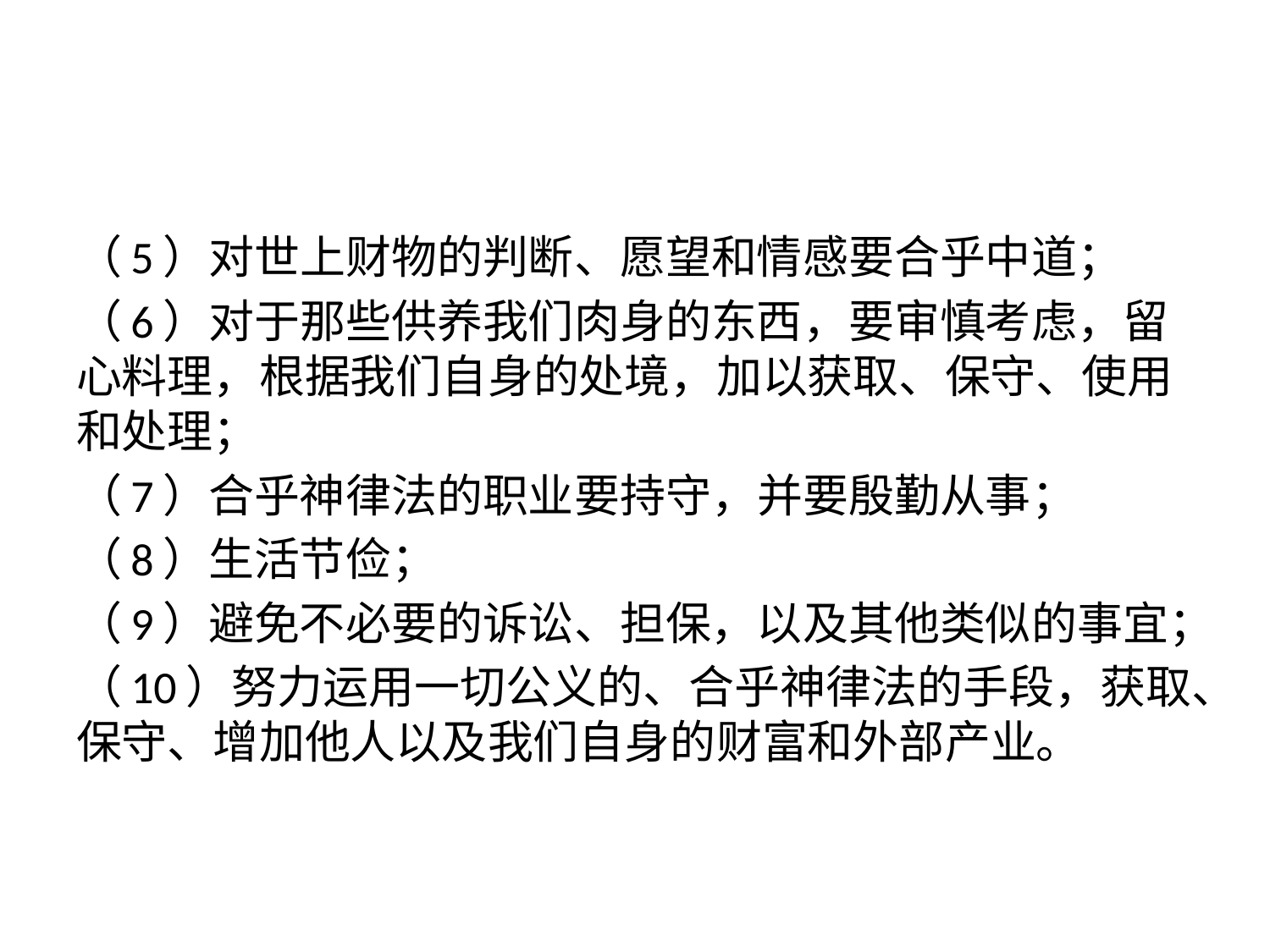

#
（5）对世上财物的判断、愿望和情感要合乎中道；
（6）对于那些供养我们肉身的东西，要审慎考虑，留心料理，根据我们自身的处境，加以获取、保守、使用和处理；
（7）合乎神律法的职业要持守，并要殷勤从事；
（8）生活节俭；
（9）避免不必要的诉讼、担保，以及其他类似的事宜；
（10）努力运用一切公义的、合乎神律法的手段，获取、保守、增加他人以及我们自身的财富和外部产业。